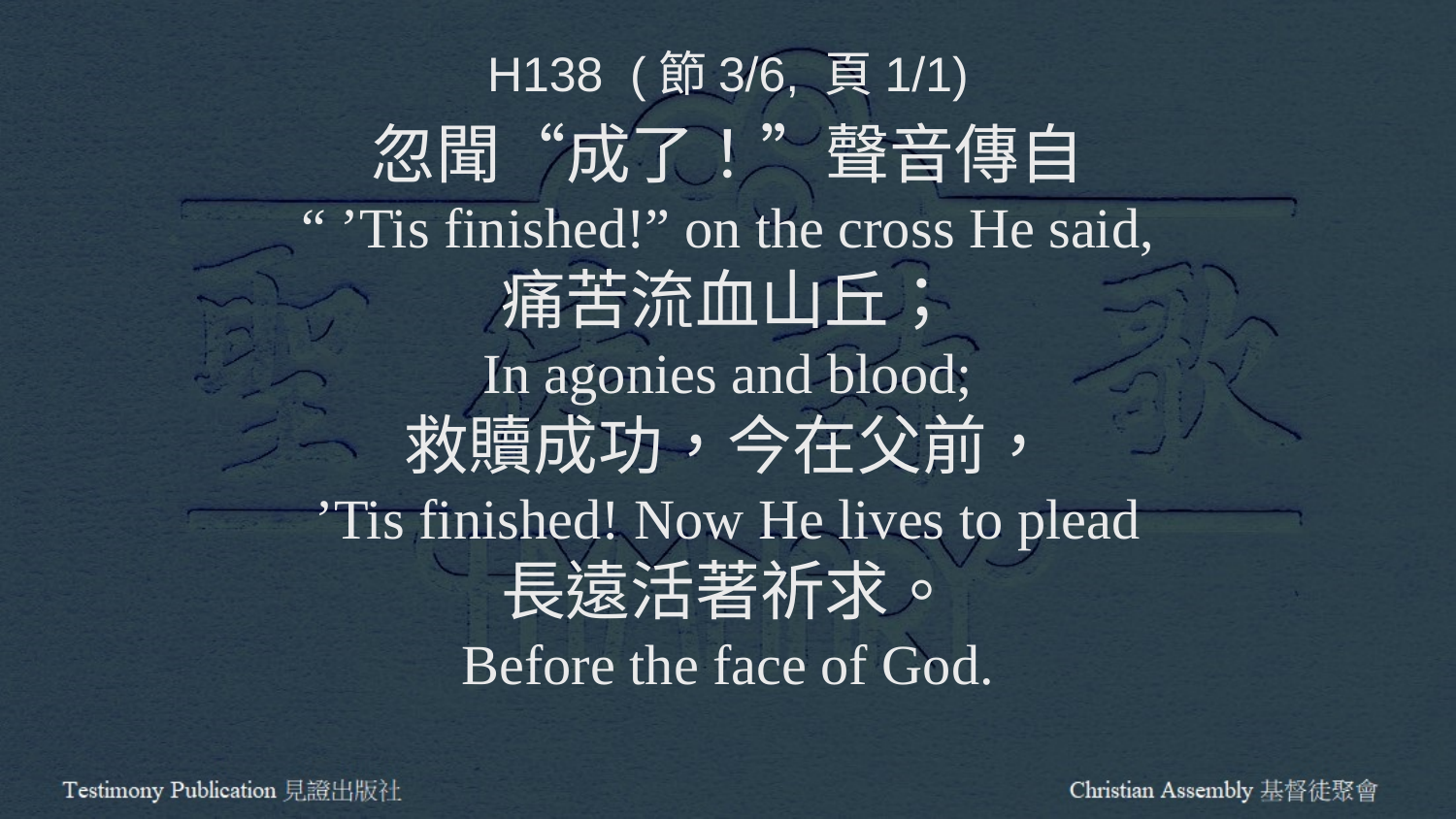

H138  (節3/6, 頁1/1)
忽聞“成了！”聲音傳自
“ ’Tis finished!” on the cross He said,
痛苦流血山丘；
In agonies and blood;
救贖成功，今在父前，
’Tis finished! Now He lives to plead
長遠活著祈求。
Before the face of God.